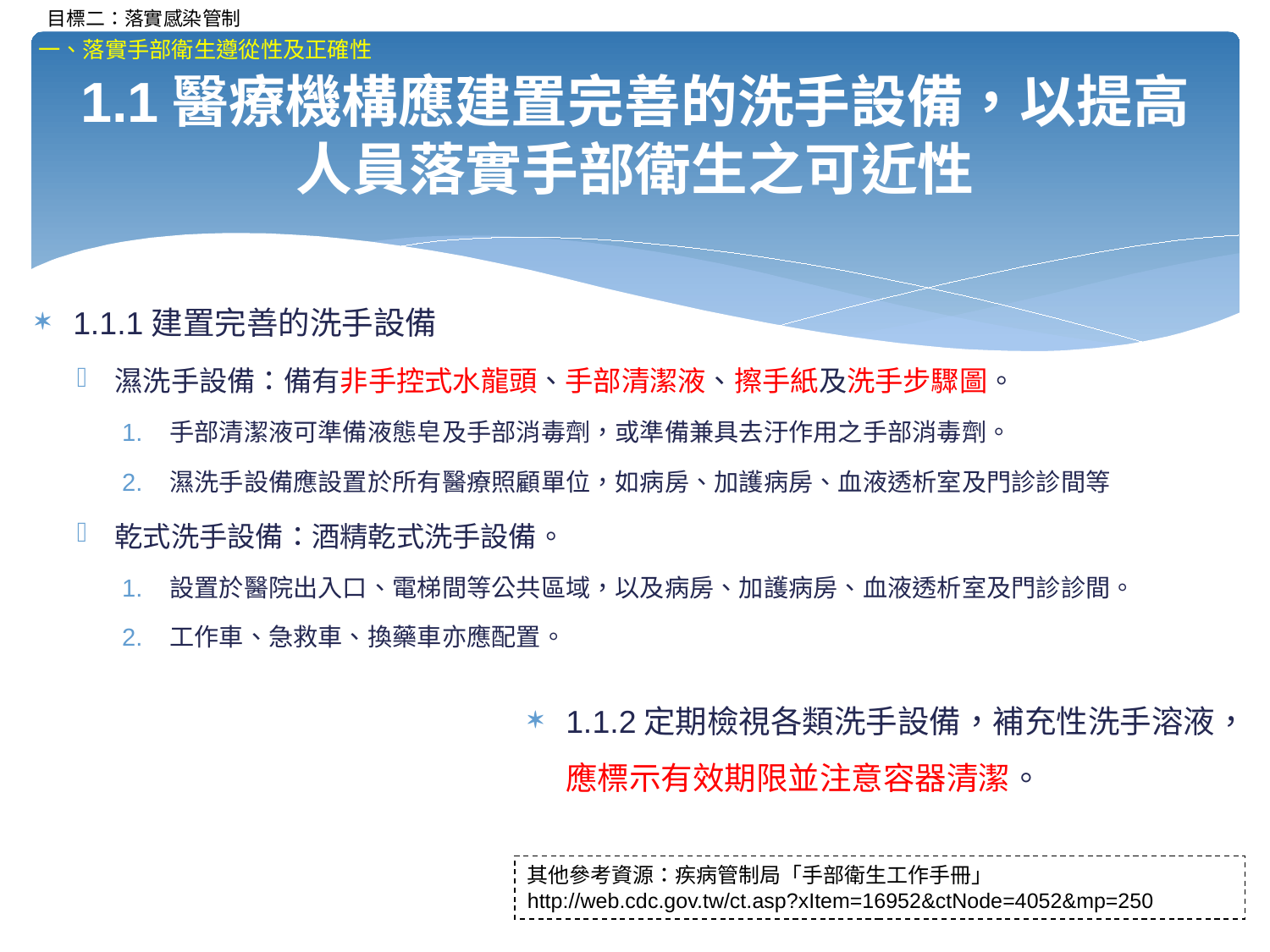

一、落實手部衛生遵從性及正確性
# 1.1醫療機構應建置完善的洗手設備，以提高人員落實手部衛生之可近性
1.1.1建置完善的洗手設備
濕洗手設備：備有非手控式水龍頭、手部清潔液、擦手紙及洗手步驟圖。
手部清潔液可準備液態皂及手部消毒劑，或準備兼具去汙作用之手部消毒劑。
濕洗手設備應設置於所有醫療照顧單位，如病房、加護病房、血液透析室及門診診間等
乾式洗手設備：酒精乾式洗手設備。
設置於醫院出入口、電梯間等公共區域，以及病房、加護病房、血液透析室及門診診間。
工作車、急救車、換藥車亦應配置。
1.1.2定期檢視各類洗手設備，補充性洗手溶液，應標示有效期限並注意容器清潔。
其他參考資源：疾病管制局「手部衛生工作手冊」
http://web.cdc.gov.tw/ct.asp?xItem=16952&ctNode=4052&mp=250